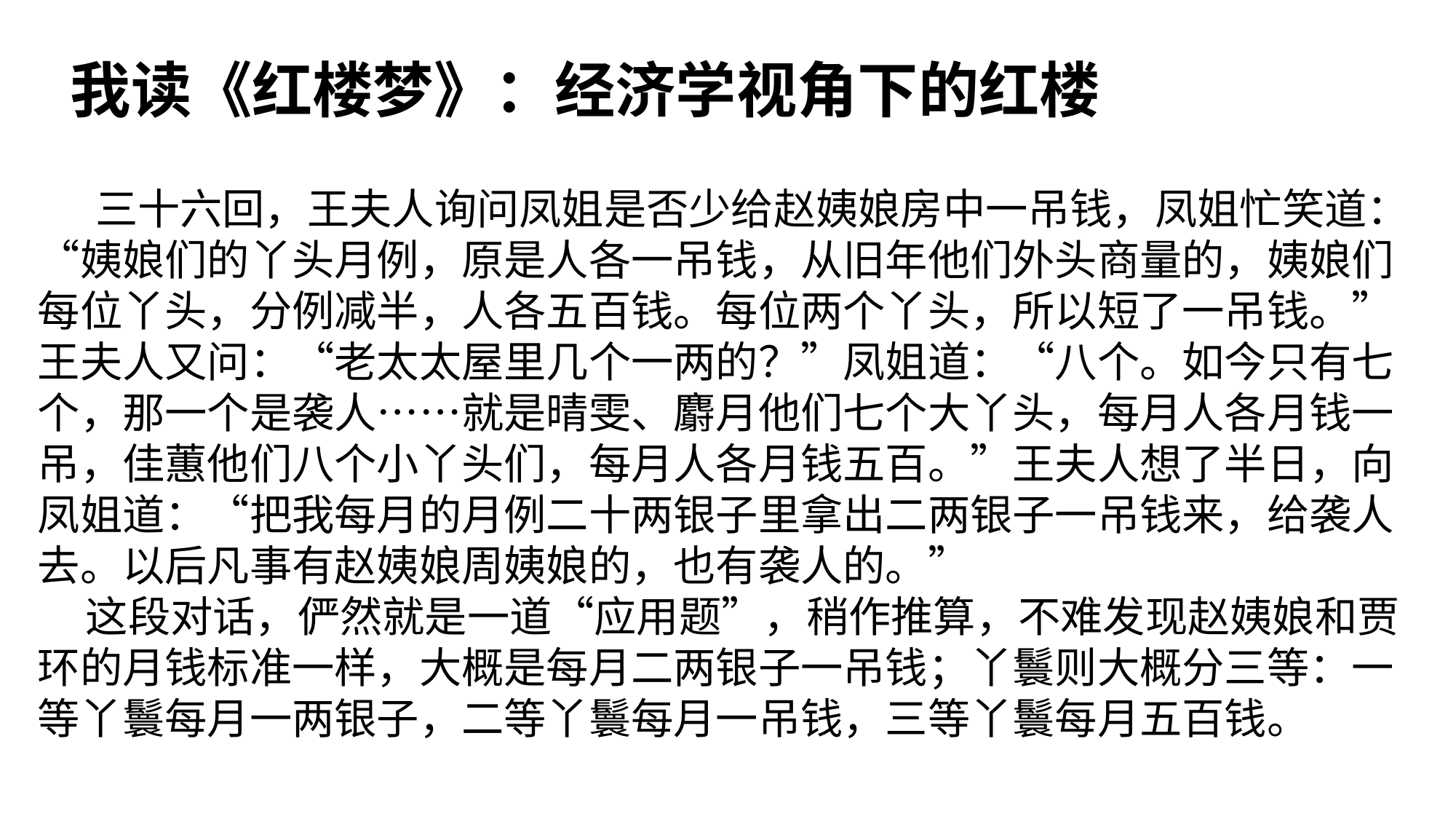

我读《红楼梦》：经济学视角下的红楼
     三十六回，王夫人询问凤姐是否少给赵姨娘房中一吊钱，凤姐忙笑道：“姨娘们的丫头月例，原是人各一吊钱，从旧年他们外头商量的，姨娘们每位丫头，分例减半，人各五百钱。每位两个丫头，所以短了一吊钱。”王夫人又问：“老太太屋里几个一两的？”凤姐道：“八个。如今只有七个，那一个是袭人……就是晴雯、麝月他们七个大丫头，每月人各月钱一吊，佳蕙他们八个小丫头们，每月人各月钱五百。”王夫人想了半日，向凤姐道：“把我每月的月例二十两银子里拿出二两银子一吊钱来，给袭人去。以后凡事有赵姨娘周姨娘的，也有袭人的。”
    这段对话，俨然就是一道“应用题”，稍作推算，不难发现赵姨娘和贾环的月钱标准一样，大概是每月二两银子一吊钱；丫鬟则大概分三等：一等丫鬟每月一两银子，二等丫鬟每月一吊钱，三等丫鬟每月五百钱。